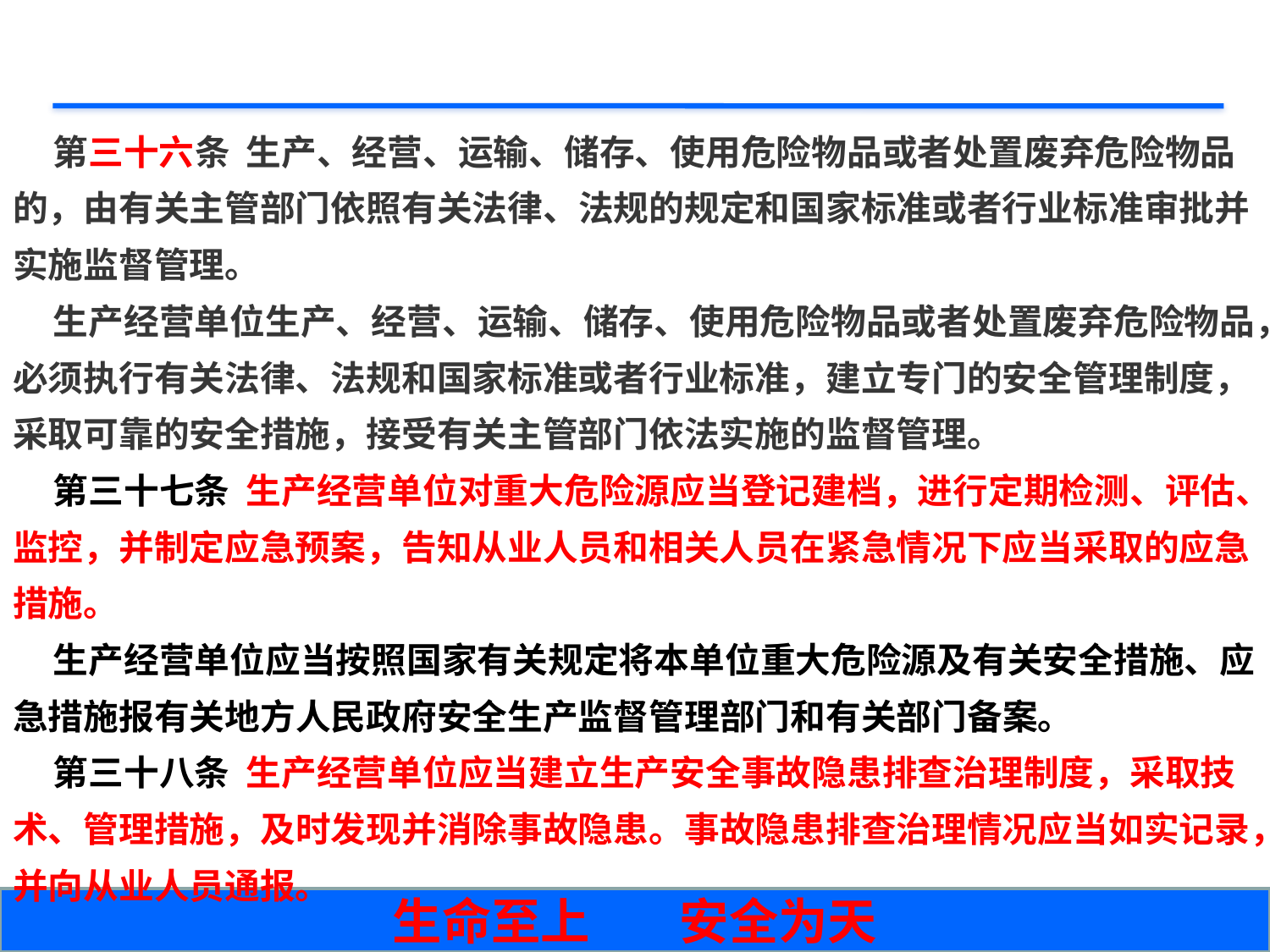

第三十六条  生产、经营、运输、储存、使用危险物品或者处置废弃危险物品的，由有关主管部门依照有关法律、法规的规定和国家标准或者行业标准审批并实施监督管理。
    生产经营单位生产、经营、运输、储存、使用危险物品或者处置废弃危险物品，必须执行有关法律、法规和国家标准或者行业标准，建立专门的安全管理制度，采取可靠的安全措施，接受有关主管部门依法实施的监督管理。
    第三十七条  生产经营单位对重大危险源应当登记建档，进行定期检测、评估、监控，并制定应急预案，告知从业人员和相关人员在紧急情况下应当采取的应急措施。
    生产经营单位应当按照国家有关规定将本单位重大危险源及有关安全措施、应急措施报有关地方人民政府安全生产监督管理部门和有关部门备案。
    第三十八条  生产经营单位应当建立生产安全事故隐患排查治理制度，采取技术、管理措施，及时发现并消除事故隐患。事故隐患排查治理情况应当如实记录，并向从业人员通报。